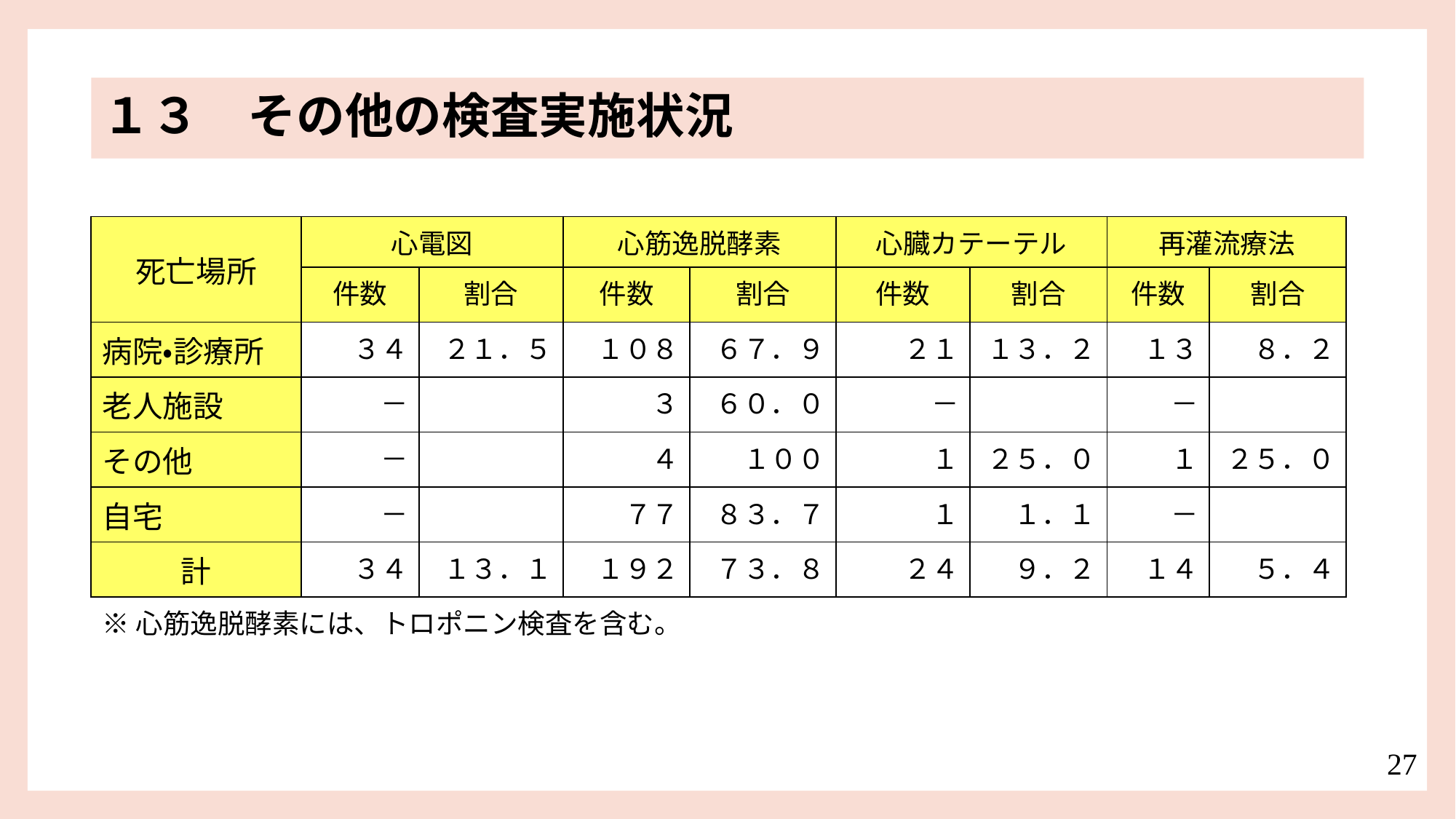

１３　その他の検査実施状況
| 死亡場所 | 心電図 |  | 心筋逸脱酵素 |  | 心臓カテーテル |  | 再灌流療法 |  |
| --- | --- | --- | --- | --- | --- | --- | --- | --- |
|  | 件数 | 割合 | 件数 | 割合 | 件数 | 割合 | 件数 | 割合 |
| 病院・診療所 | ３４ | ２１．５ | １０８ | ６７．９ | ２１ | １３．２ | １３ | ８．２ |
| 老人施設 | － |  | ３ | ６０．０ | － |  | － |  |
| その他 | － |  | ４ | １００ | １ | ２５．０ | １ | ２５．０ |
| 自宅 | － |  | ７７ | ８３．７ | １ | １．１ | － |  |
| 計 | ３４ | １３．１ | １９２ | ７３．８ | ２４ | ９．２ | １４ | ５．４ |
※心筋逸脱酵素には、トロポニン検査を含む。
27